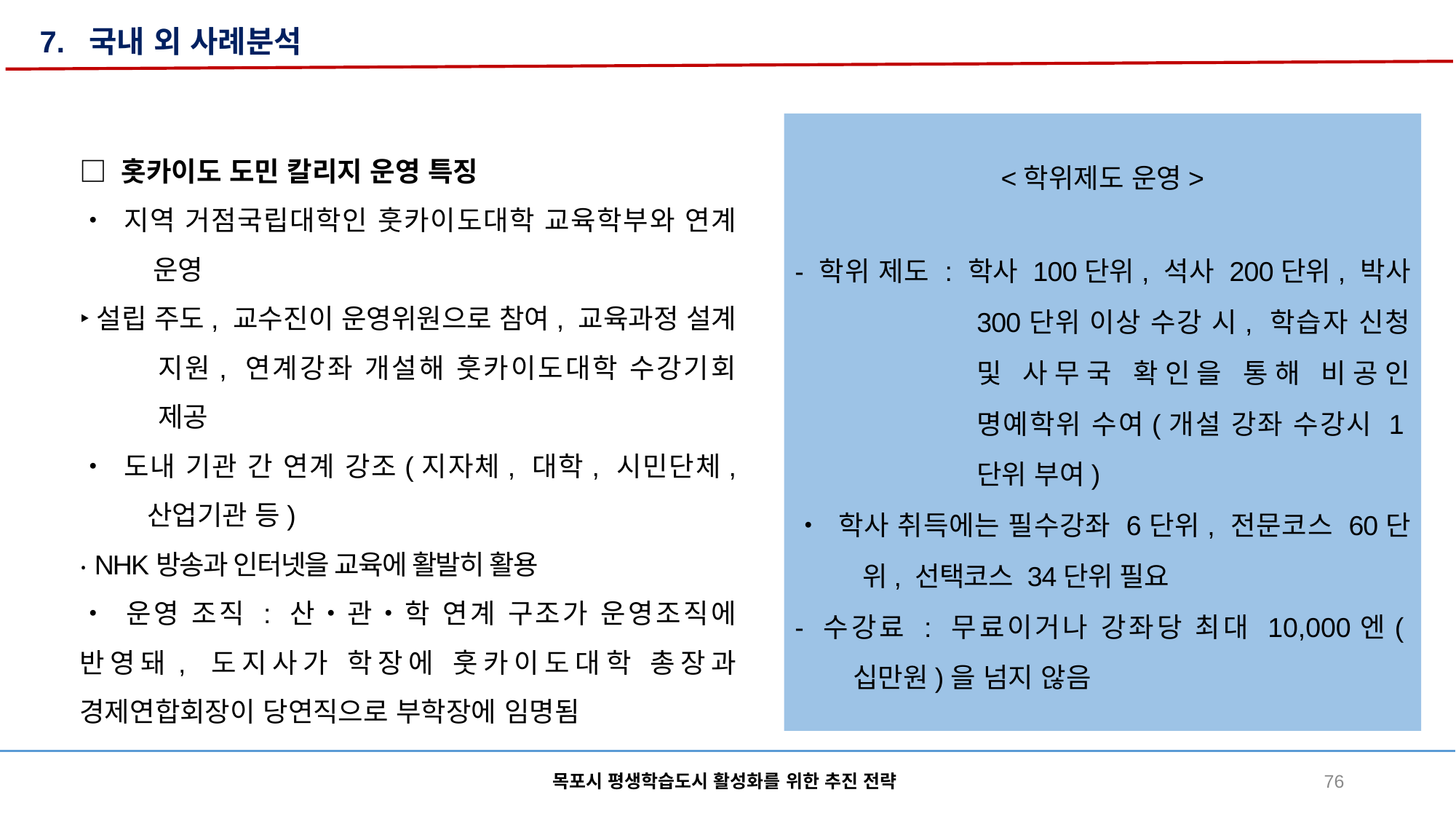

7.  국내 외 사례분석
<학위제도 운영>

- 학위 제도 : 학사 100단위, 석사 200단위, 박사 300단위 이상 수강 시, 학습자 신청 및 사무국 확인을 통해 비공인 명예학위 수여(개설 강좌 수강시 1단위 부여)
‧ 학사 취득에는 필수강좌 6단위, 전문코스 60단위, 선택코스 34단위 필요
- 수강료 : 무료이거나 강좌당 최대 10,000엔(십만원)을 넘지 않음
□ 홋카이도 도민 칼리지 운영 특징
‧ 지역 거점국립대학인 훗카이도대학 교육학부와 연계 운영
‣설립 주도, 교수진이 운영위원으로 참여, 교육과정 설계 지원, 연계강좌 개설해 훗카이도대학 수강기회 제공
‧ 도내 기관 간 연계 강조(지자체, 대학, 시민단체, 산업기관 등)
‧ NHK방송과 인터넷을 교육에 활발히 활용
‧ 운영 조직 : 산‧관‧학 연계 구조가 운영조직에 반영돼, 도지사가 학장에 훗카이도대학 총장과 경제연합회장이 당연직으로 부학장에 임명됨
목포시 평생학습도시 활성화를 위한 추진 전략
76